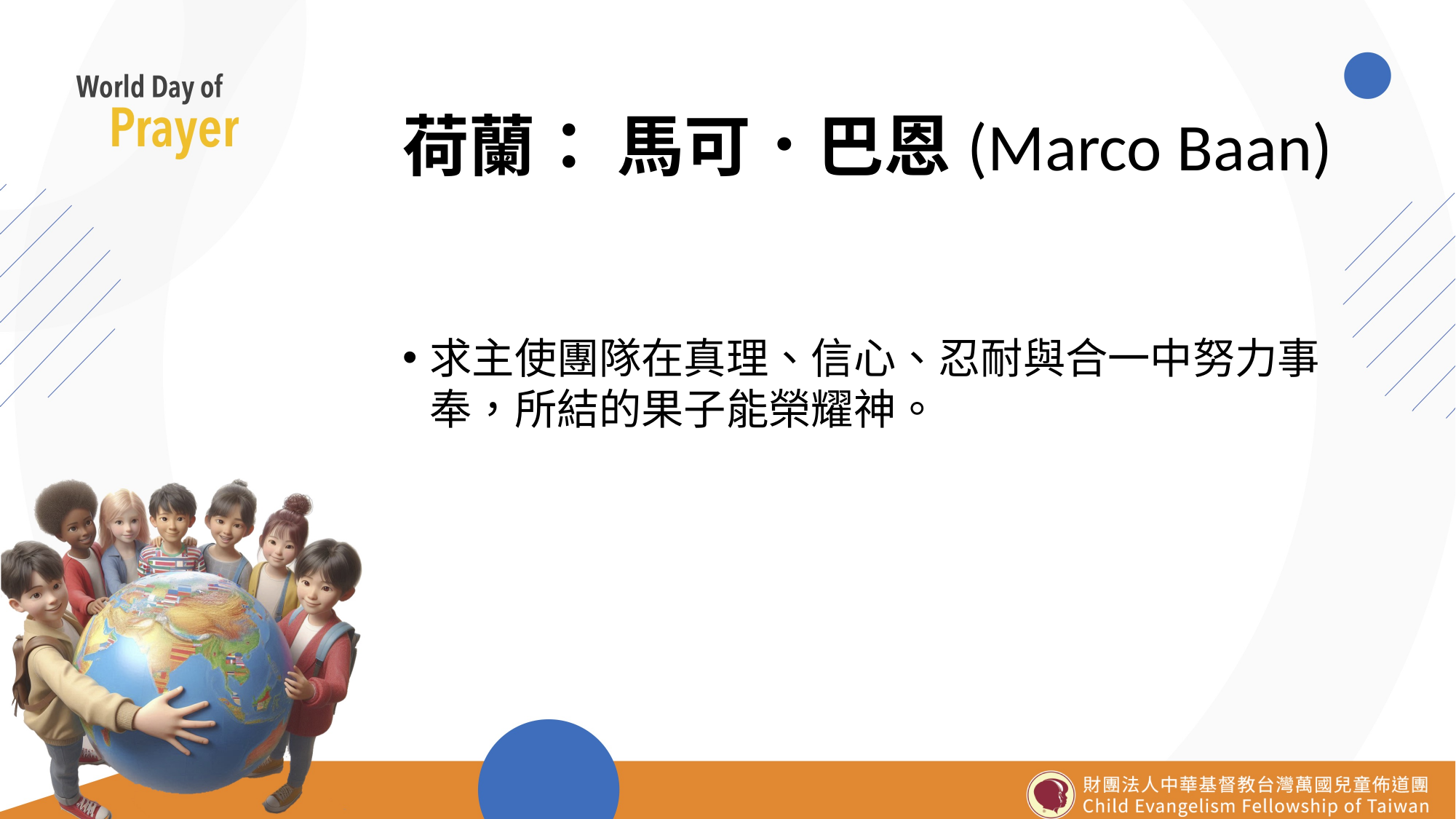

# 荷蘭： 馬可．巴恩(Marco Baan)
求主使團隊在真理、信心、忍耐與合一中努力事奉，所結的果子能榮耀神。